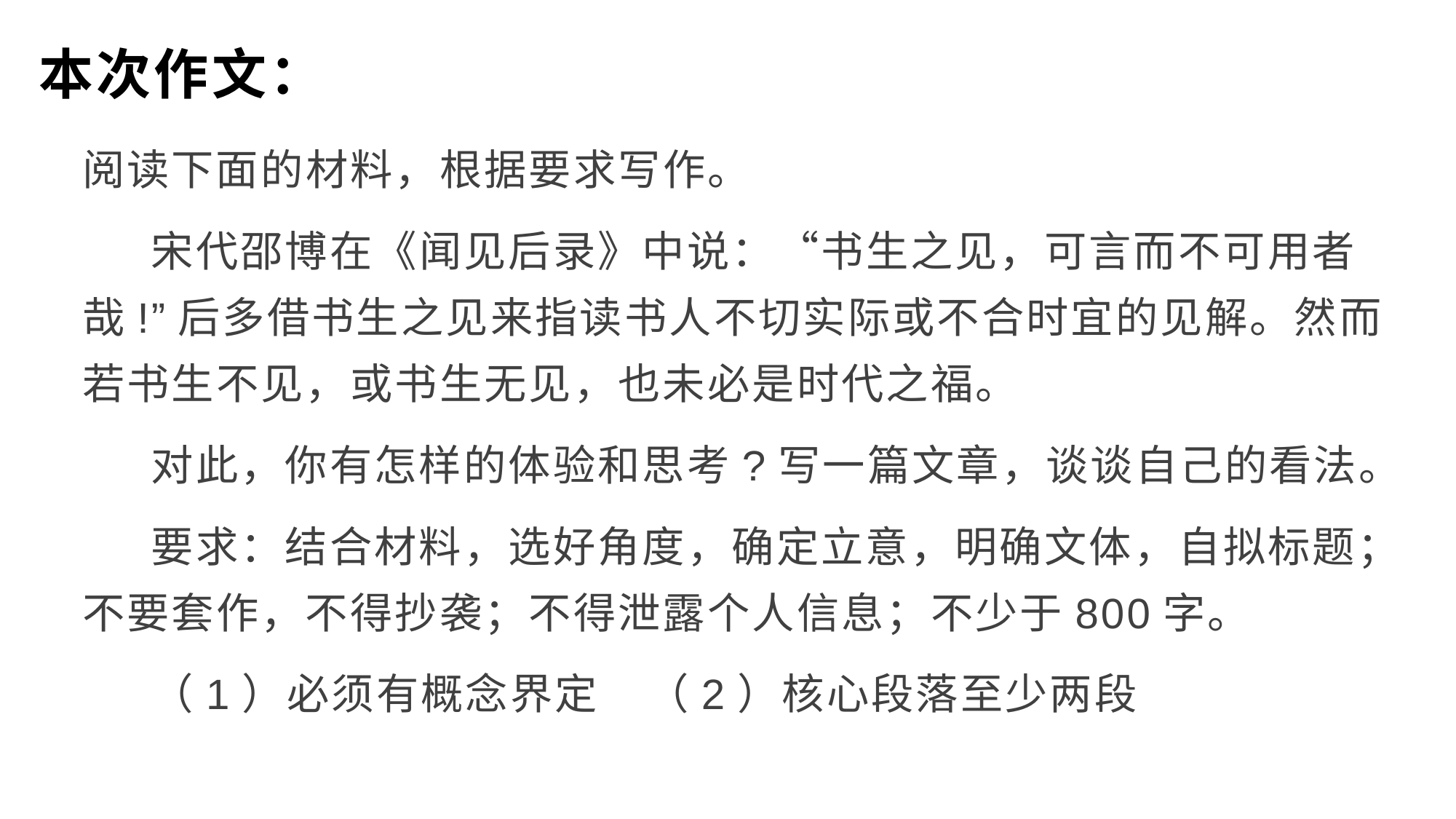

# 本次作文：
阅读下面的材料，根据要求写作。
     宋代邵博在《闻见后录》中说：“书生之见，可言而不可用者哉!”后多借书生之见来指读书人不切实际或不合时宜的见解。然而若书生不见，或书生无见，也未必是时代之福。
     对此，你有怎样的体验和思考?写一篇文章，谈谈自己的看法。
     要求：结合材料，选好角度，确定立意，明确文体，自拟标题；不要套作，不得抄袭；不得泄露个人信息；不少于800字。
     （1）必须有概念界定    （2）核心段落至少两段